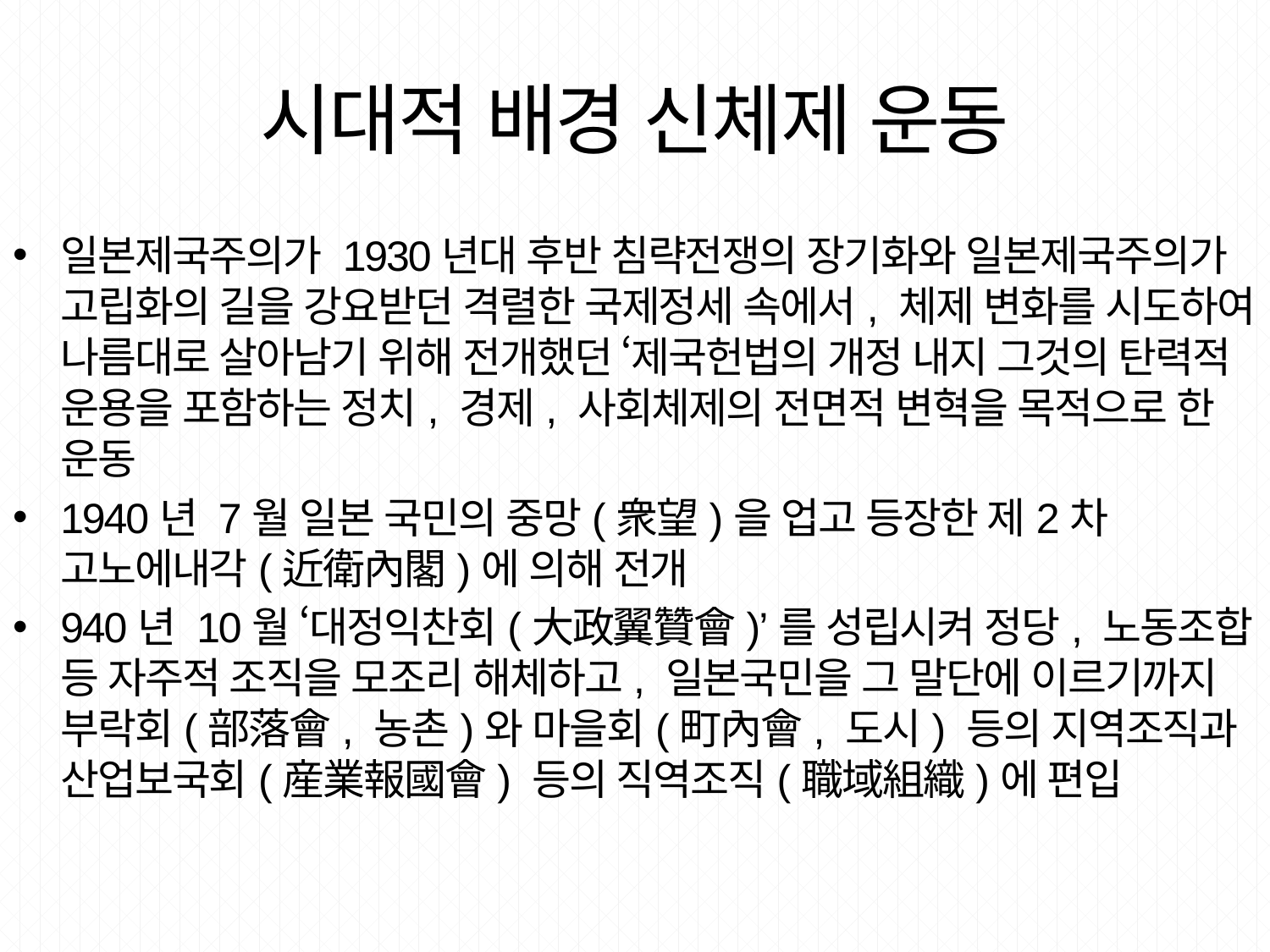

# 시대적 배경 신체제 운동
일본제국주의가 1930년대 후반 침략전쟁의 장기화와 일본제국주의가 고립화의 길을 강요받던 격렬한 국제정세 속에서, 체제 변화를 시도하여 나름대로 살아남기 위해 전개했던 ‘제국헌법의 개정 내지 그것의 탄력적 운용을 포함하는 정치, 경제, 사회체제의 전면적 변혁을 목적으로 한 운동
1940년 7월 일본 국민의 중망(衆望)을 업고 등장한 제2차 고노에내각(近衛內閣)에 의해 전개
940년 10월 ‘대정익찬회(大政翼贊會)’를 성립시켜 정당, 노동조합 등 자주적 조직을 모조리 해체하고, 일본국민을 그 말단에 이르기까지 부락회(部落會, 농촌)와 마을회(町內會, 도시) 등의 지역조직과 산업보국회(産業報國會) 등의 직역조직(職域組織)에 편입